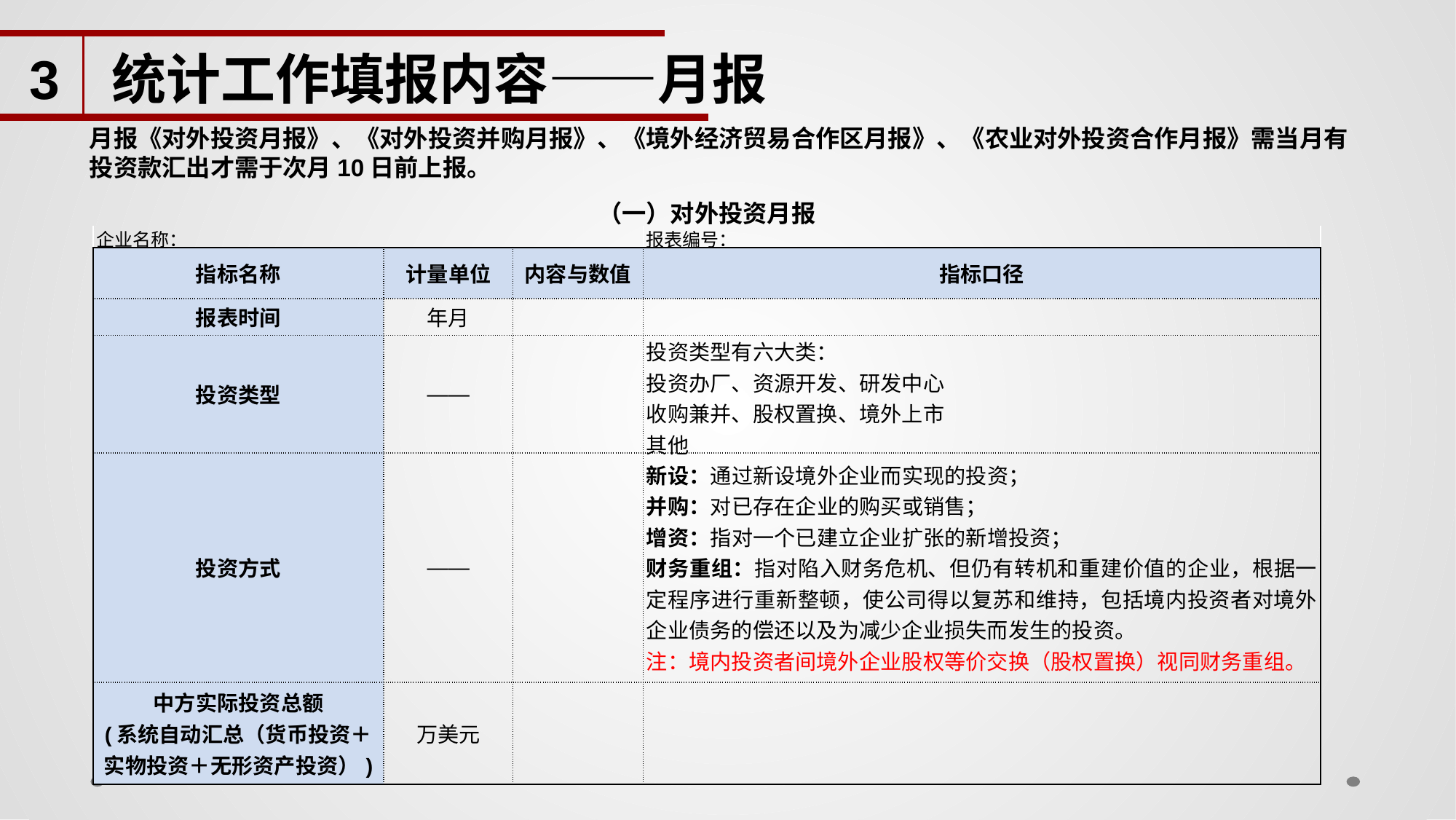

3
统计工作填报内容——月报
月报《对外投资月报》、《对外投资并购月报》、《境外经济贸易合作区月报》、《农业对外投资合作月报》需当月有投资款汇出才需于次月10日前上报。
| （一）对外投资月报 |  |  |  |
| --- | --- | --- | --- |
| 企业名称： |  |  | 报表编号： |
| 指标名称 | 计量单位 | 内容与数值 | 指标口径 |
| 报表时间 | 年月 |  |  |
| 投资类型 | —— |  | 投资类型有六大类： 投资办厂、资源开发、研发中心 收购兼并、股权置换、境外上市 其他 |
| 投资方式 | —— |  | 新设：通过新设境外企业而实现的投资； 并购：对已存在企业的购买或销售； 增资：指对一个已建立企业扩张的新增投资； 财务重组：指对陷入财务危机、但仍有转机和重建价值的企业，根据一定程序进行重新整顿，使公司得以复苏和维持，包括境内投资者对境外企业债务的偿还以及为减少企业损失而发生的投资。 注：境内投资者间境外企业股权等价交换（股权置换）视同财务重组。 |
| 中方实际投资总额 (系统自动汇总（货币投资＋实物投资＋无形资产投资）) | 万美元 |  |  |